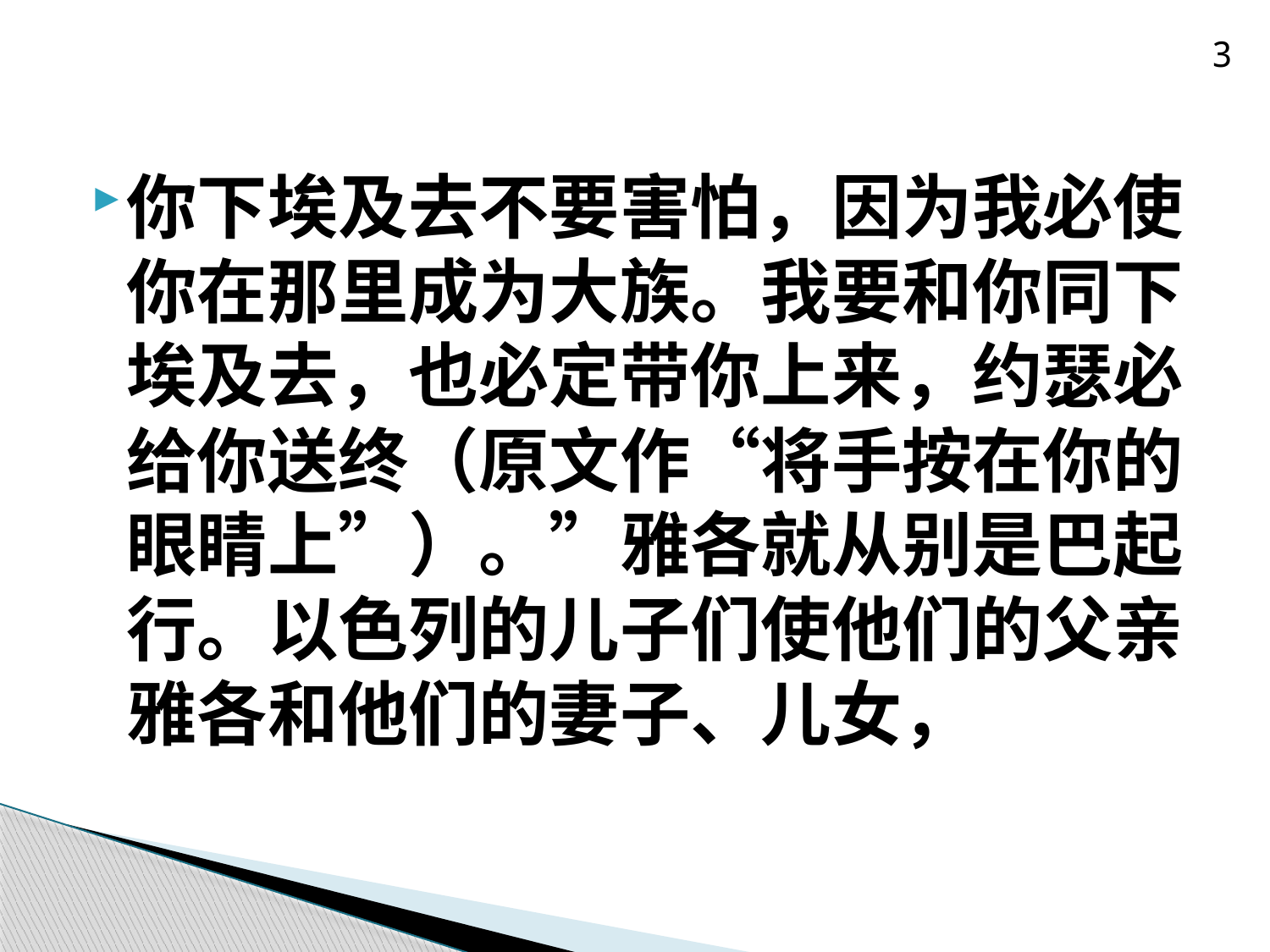

3
你下埃及去不要害怕，因为我必使你在那里成为大族。我要和你同下埃及去，也必定带你上来，约瑟必给你送终（原文作“将手按在你的眼睛上”）。”雅各就从别是巴起行。以色列的儿子们使他们的父亲雅各和他们的妻子、儿女，